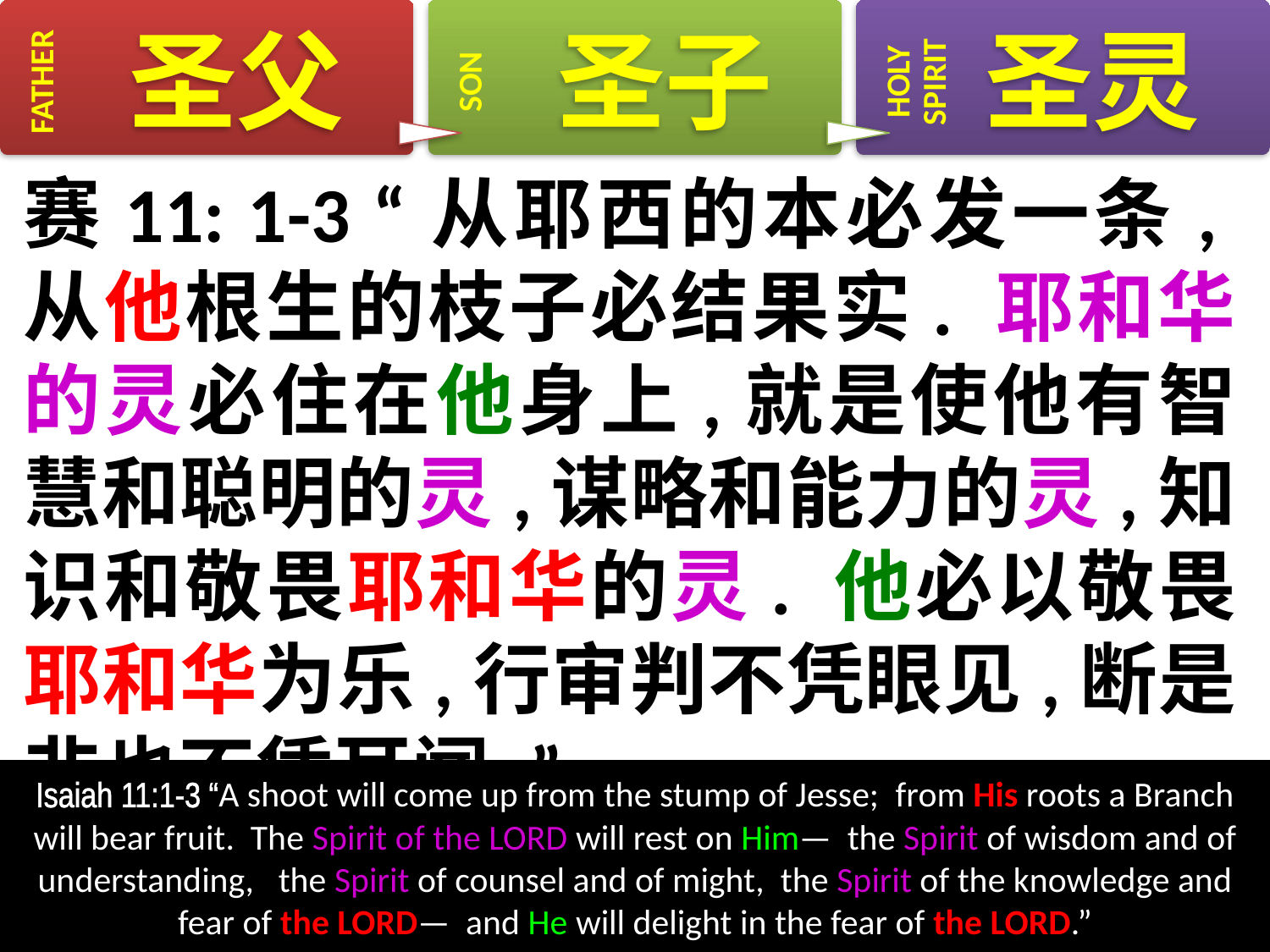

FATHER
圣父
SON
圣子
HOLY SPIRIT
圣灵
# 赛11: 1-3 “从耶西的本必发一条,从他根生的枝子必结果实. 耶和华的灵必住在他身上,就是使他有智慧和聪明的灵,谋略和能力的灵,知识和敬畏耶和华的灵. 他必以敬畏耶和华为乐,行审判不凭眼见,断是非也不凭耳闻;”
Isaiah 11:1-3 “A shoot will come up from the stump of Jesse;  from His roots a Branch will bear fruit.  The Spirit of the LORD will rest on Him—  the Spirit of wisdom and of understanding,   the Spirit of counsel and of might,  the Spirit of the knowledge and fear of the LORD—  and He will delight in the fear of the LORD.”